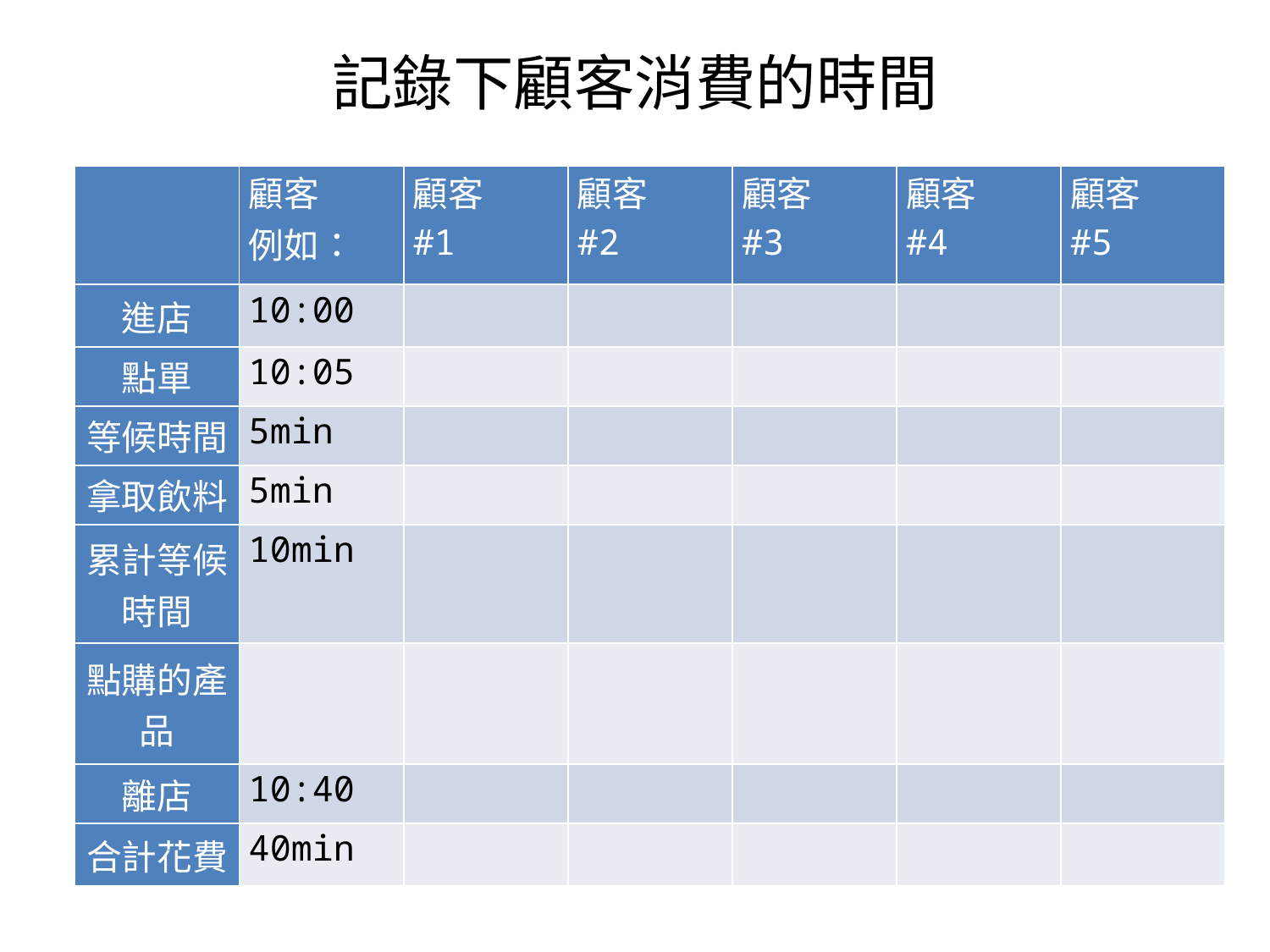

# 記錄下顧客消費的時間
|  | 顧客 例如： | 顧客 #1 | 顧客 #2 | 顧客 #3 | 顧客 #4 | 顧客 #5 |
| --- | --- | --- | --- | --- | --- | --- |
| 進店 | 10:00 |  |  |  |  |  |
| 點單 | 10:05 |  |  |  |  |  |
| 等候時間 | 5min |  |  |  |  |  |
| 拿取飲料 | 5min |  |  |  |  |  |
| 累計等候 時間 | 10min |  |  |  |  |  |
| 點購的產品 |  |  |  |  |  |  |
| 離店 | 10:40 |  |  |  |  |  |
| 合計花費 | 40min |  |  |  |  |  |